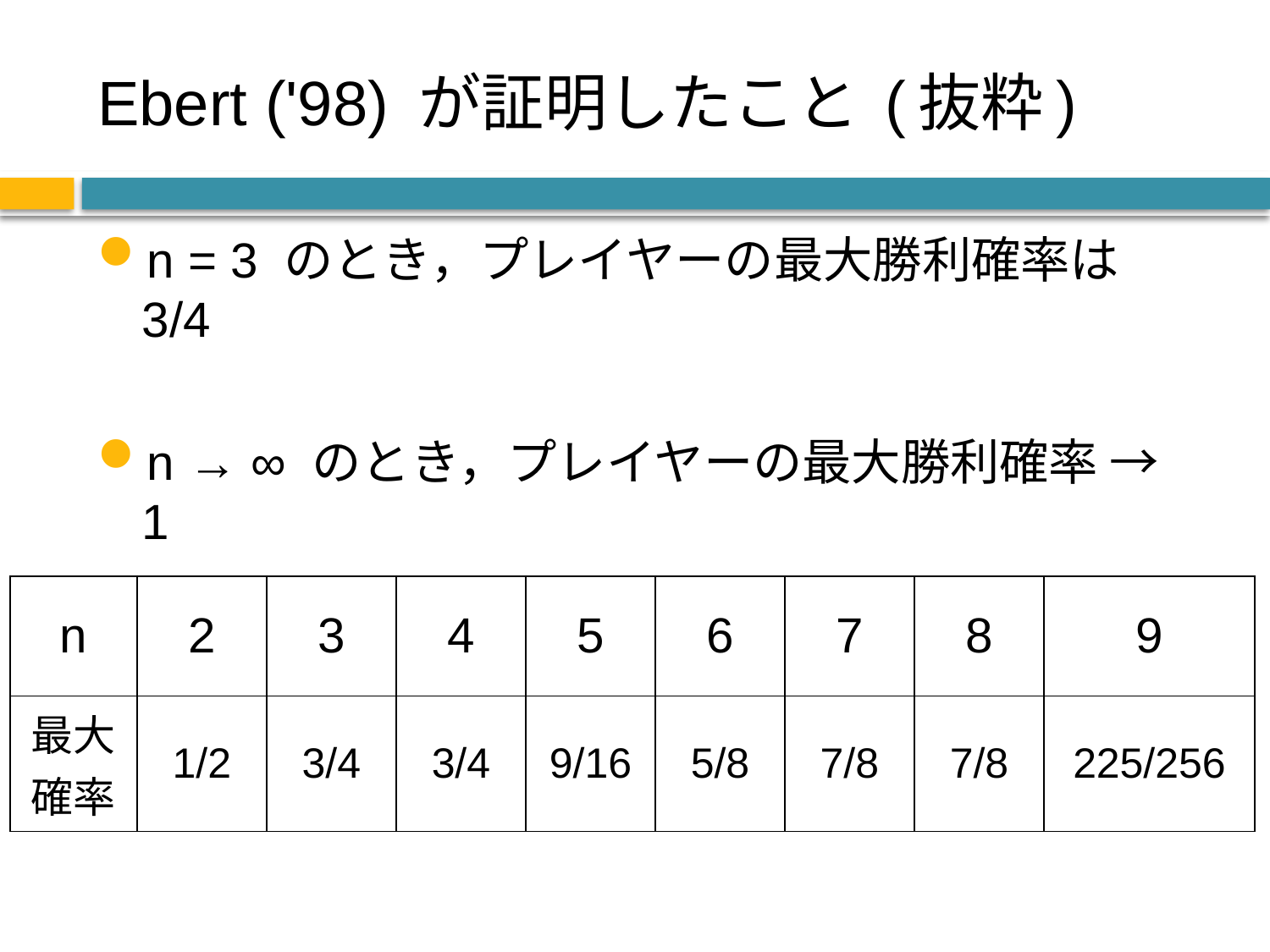

# Ebert ('98) が証明したこと (抜粋)
n = 3 のとき，プレイヤーの最大勝利確率は 3/4

n → ∞ のとき，プレイヤーの最大勝利確率 → 1

| n | 2 | 3 | 4 | 5 | 6 | 7 | 8 | 9 |
| --- | --- | --- | --- | --- | --- | --- | --- | --- |
| 最大 確率 | 1/2 | 3/4 | 3/4 | 9/16 | 5/8 | 7/8 | 7/8 | 225/256 |